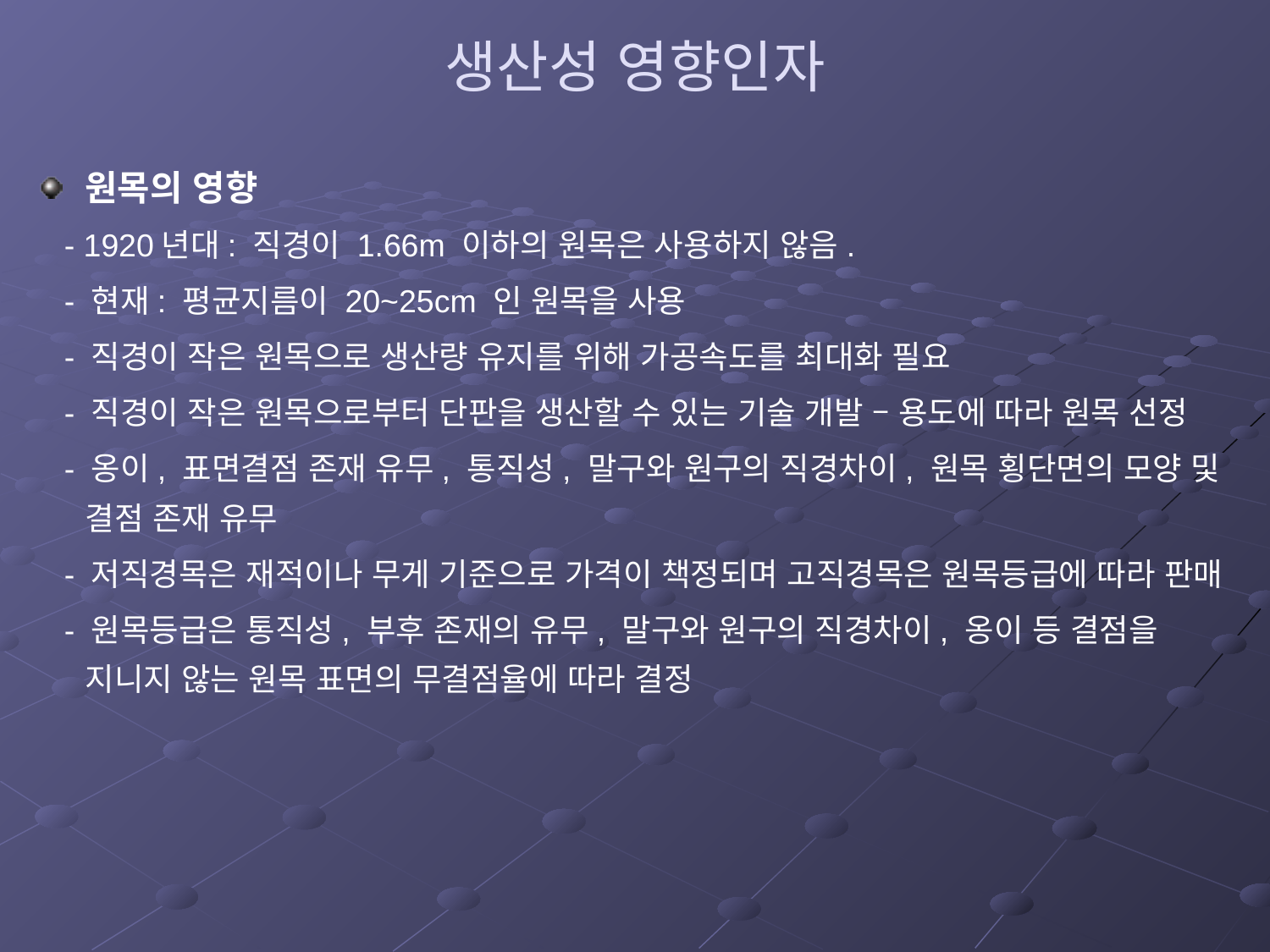

# 생산성 영향인자
원목의 영향
   - 1920년대: 직경이 1.66m 이하의 원목은 사용하지 않음.
   - 현재: 평균지름이 20~25cm 인 원목을 사용
   - 직경이 작은 원목으로 생산량 유지를 위해 가공속도를 최대화 필요
   - 직경이 작은 원목으로부터 단판을 생산할 수 있는 기술 개발 – 용도에 따라 원목 선정
   - 옹이, 표면결점 존재 유무, 통직성, 말구와 원구의 직경차이, 원목 횡단면의 모양 및 결점 존재 유무
   - 저직경목은 재적이나 무게 기준으로 가격이 책정되며 고직경목은 원목등급에 따라 판매
   - 원목등급은 통직성, 부후 존재의 유무, 말구와 원구의 직경차이, 옹이 등 결점을 지니지 않는 원목 표면의 무결점율에 따라 결정